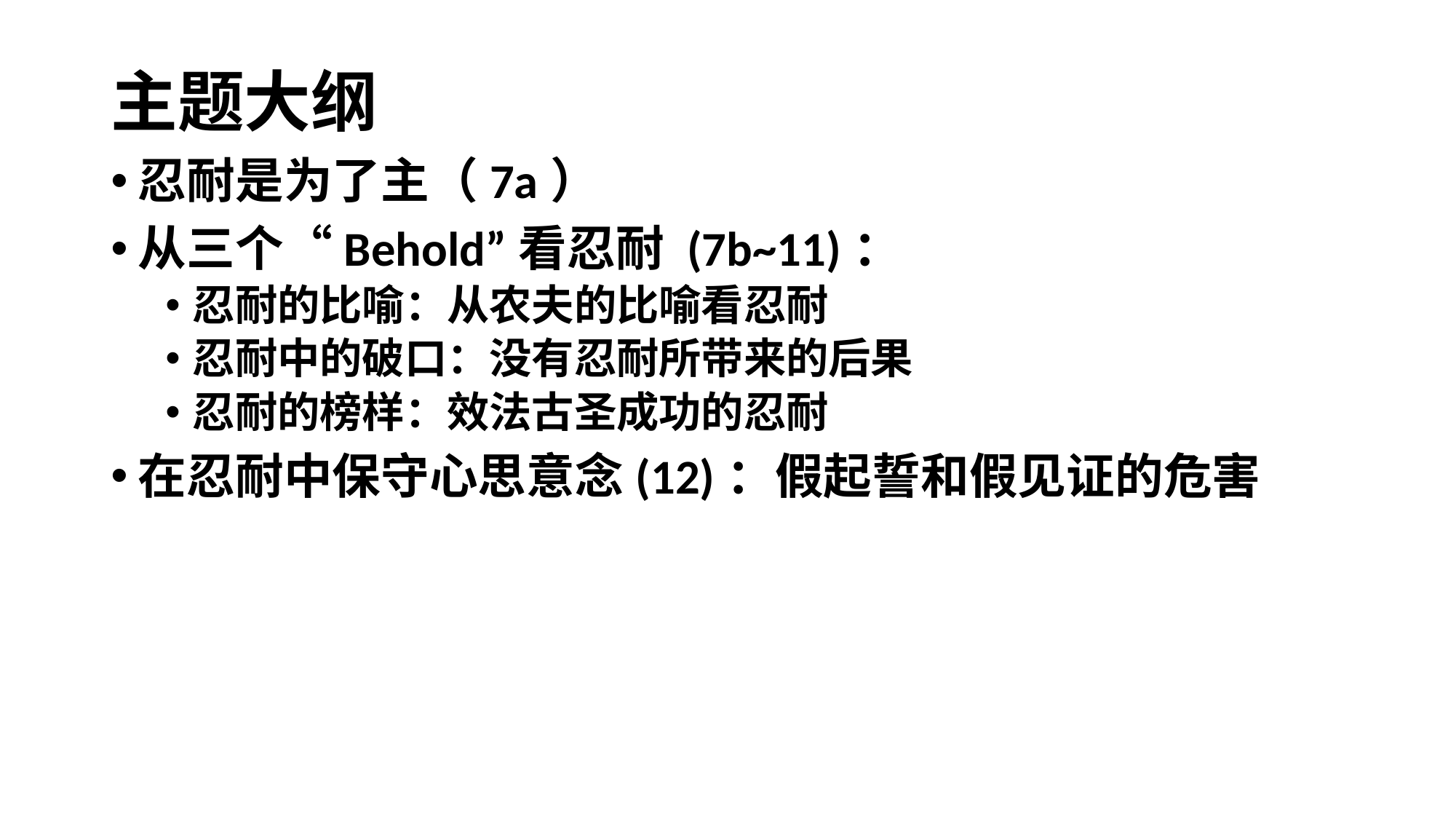

# 主题大纲
忍耐是为了主（7a）
从三个“Behold”看忍耐 (7b~11)：
忍耐的比喻：从农夫的比喻看忍耐
忍耐中的破口：没有忍耐所带来的后果
忍耐的榜样：效法古圣成功的忍耐
在忍耐中保守心思意念(12)：假起誓和假见证的危害